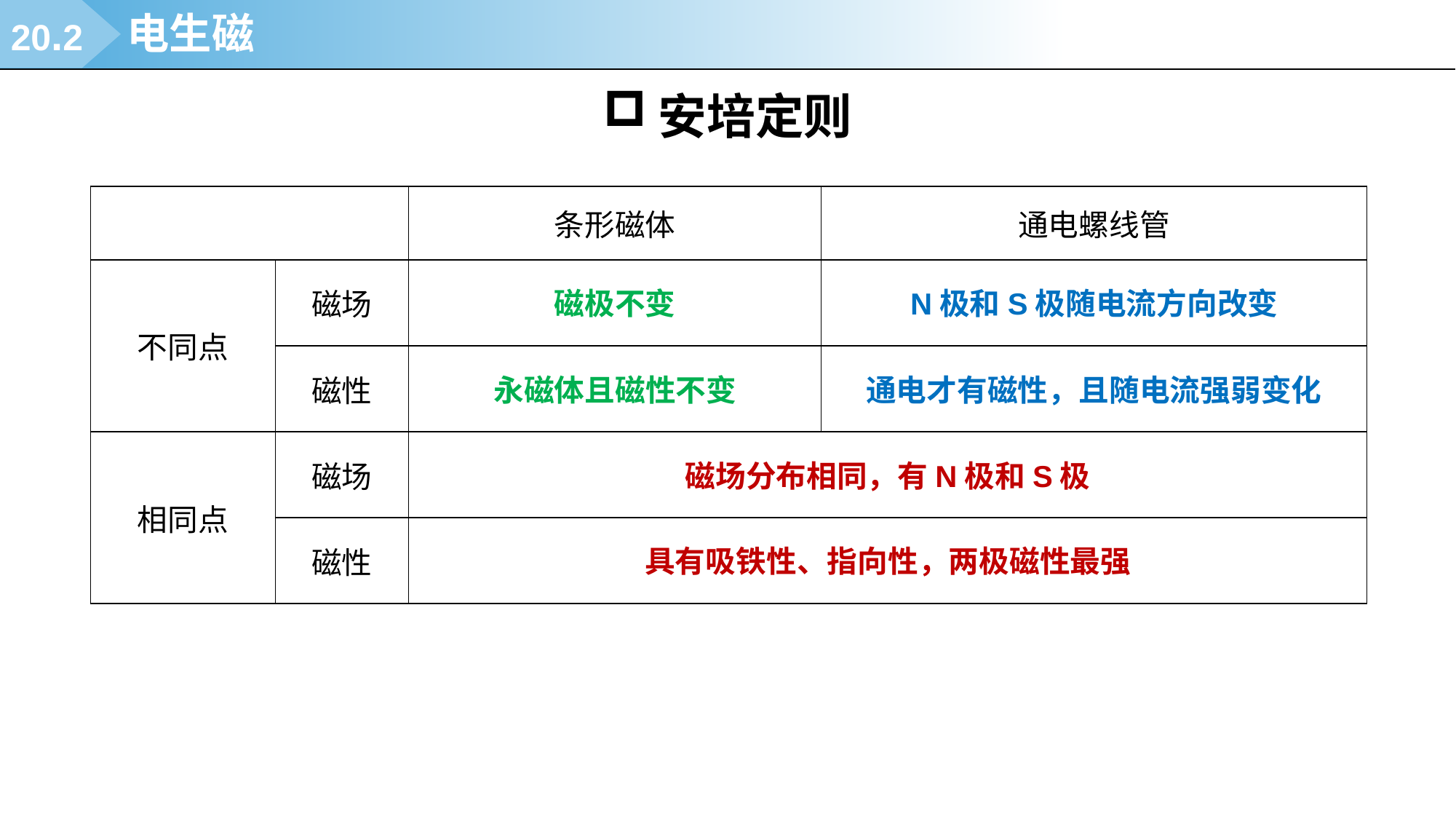

20.2
电生磁
安培定则
|  |  | 条形磁体 | 通电螺线管 |
| --- | --- | --- | --- |
| 不同点 | 磁场 |  |  |
|  | 磁性 |  |  |
| 相同点 | 磁场 |  |  |
|  | 磁性 |  |  |
磁极不变
N极和S极随电流方向改变
永磁体且磁性不变
通电才有磁性，且随电流强弱变化
磁场分布相同，有N极和S极
具有吸铁性、指向性，两极磁性最强